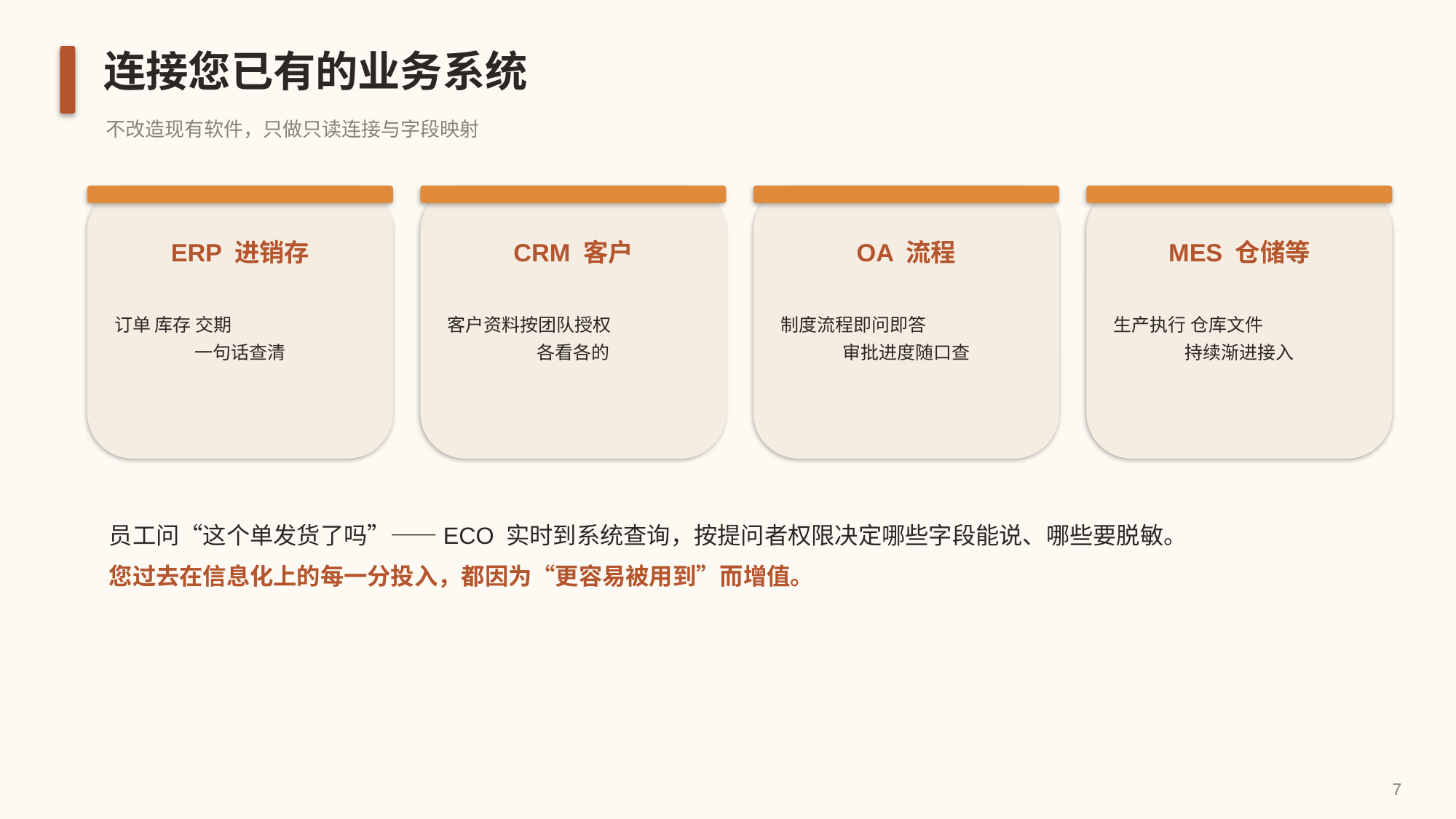

连接您已有的业务系统

不改造现有软件，只做只读连接与字段映射

ERP 进销存
CRM 客户
OA 流程
MES 仓储等
订单 库存 交期
一句话查清
客户资料按团队授权
各看各的
制度流程即问即答
审批进度随口查
生产执行 仓库文件
持续渐进接入
员工问“这个单发货了吗”——ECO 实时到系统查询，按提问者权限决定哪些字段能说、哪些要脱敏。
您过去在信息化上的每一分投入，都因为“更容易被用到”而增值。
7